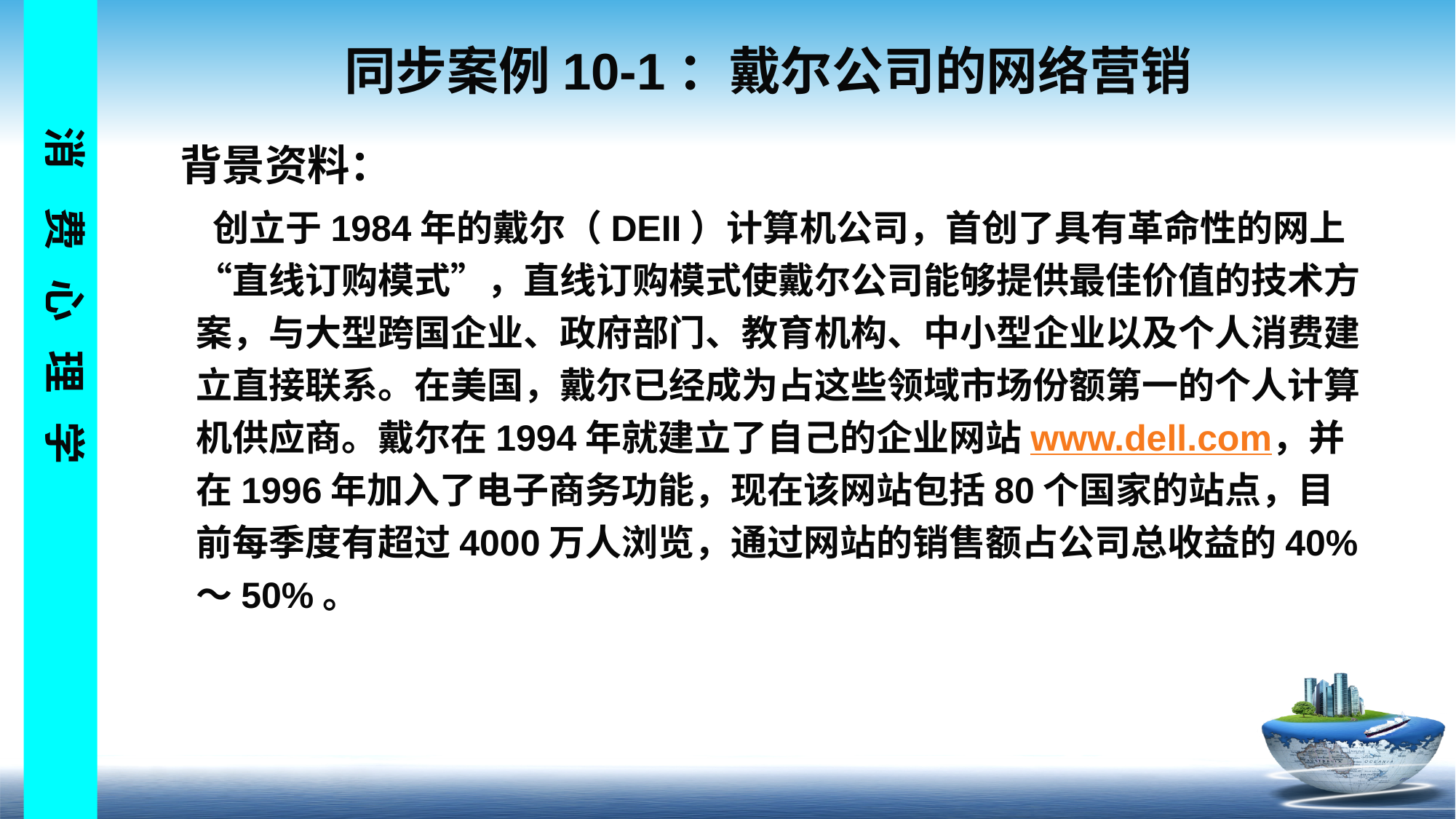

# 同步案例10-1：戴尔公司的网络营销
   背景资料：
      创立于1984年的戴尔（DEII）计算机公司，首创了具有革命性的网上“直线订购模式”，直线订购模式使戴尔公司能够提供最佳价值的技术方案，与大型跨国企业、政府部门、教育机构、中小型企业以及个人消费建立直接联系。在美国，戴尔已经成为占这些领域市场份额第一的个人计算机供应商。戴尔在1994年就建立了自己的企业网站www.dell.com，并在1996年加入了电子商务功能，现在该网站包括80个国家的站点，目前每季度有超过4000万人浏览，通过网站的销售额占公司总收益的40%～50%。